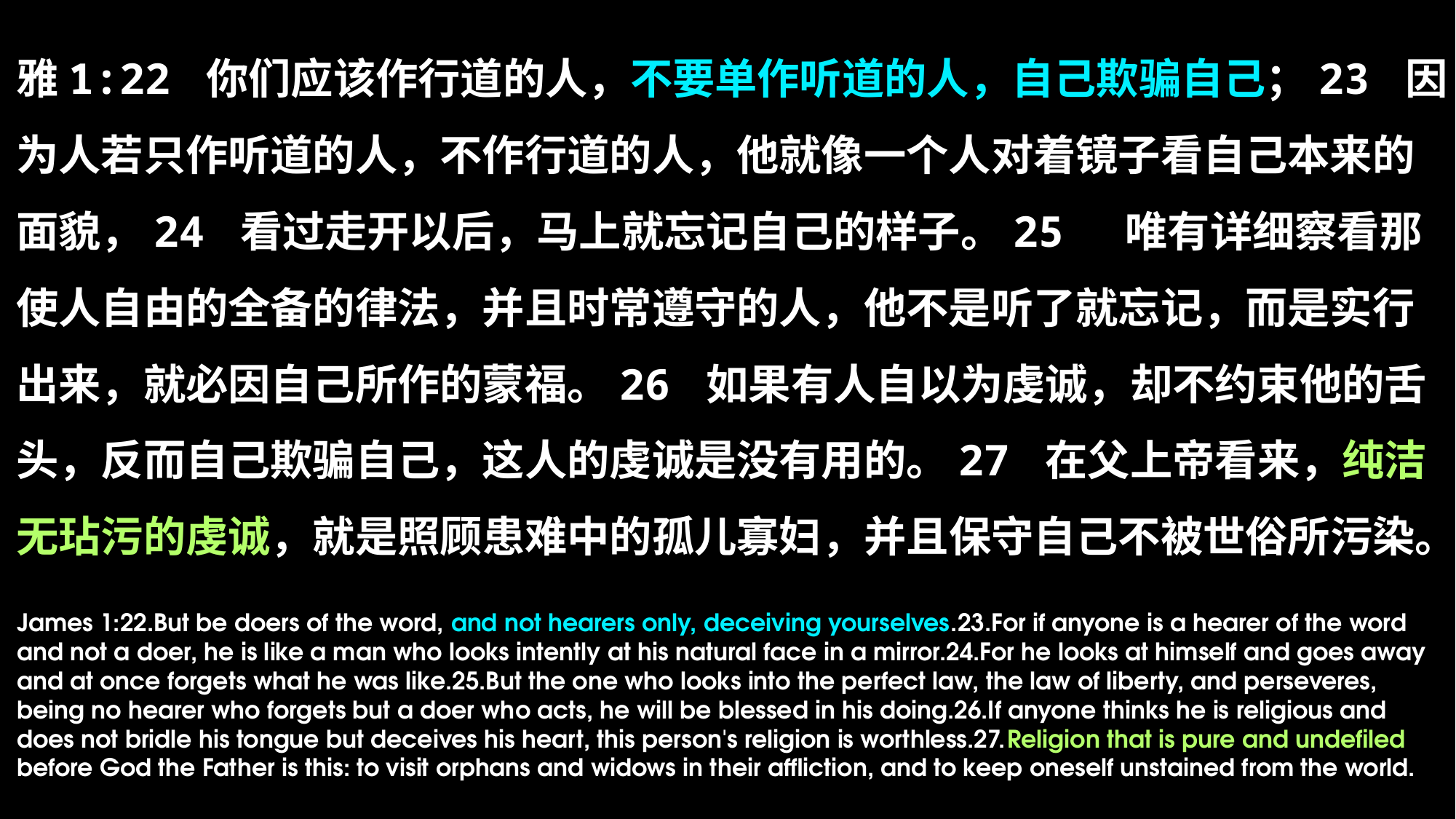

雅1:22 你们应该作行道的人，不要单作听道的人，自己欺骗自己；23 因为人若只作听道的人，不作行道的人，他就像一个人对着镜子看自己本来的面貌，24 看过走开以后，马上就忘记自己的样子。25  唯有详细察看那使人自由的全备的律法，并且时常遵守的人，他不是听了就忘记，而是实行出来，就必因自己所作的蒙福。26 如果有人自以为虔诚，却不约束他的舌头，反而自己欺骗自己，这人的虔诚是没有用的。27 在父上帝看来，纯洁无玷污的虔诚，就是照顾患难中的孤儿寡妇，并且保守自己不被世俗所污染。
James 1:22.But be doers of the word, and not hearers only, deceiving yourselves.23.For if anyone is a hearer of the word and not a doer, he is like a man who looks intently at his natural face in a mirror.24.For he looks at himself and goes away and at once forgets what he was like.25.But the one who looks into the perfect law, the law of liberty, and perseveres, being no hearer who forgets but a doer who acts, he will be blessed in his doing.26.If anyone thinks he is religious and does not bridle his tongue but deceives his heart, this person's religion is worthless.27.Religion that is pure and undefiled before God the Father is this: to visit orphans and widows in their affliction, and to keep oneself unstained from the world.